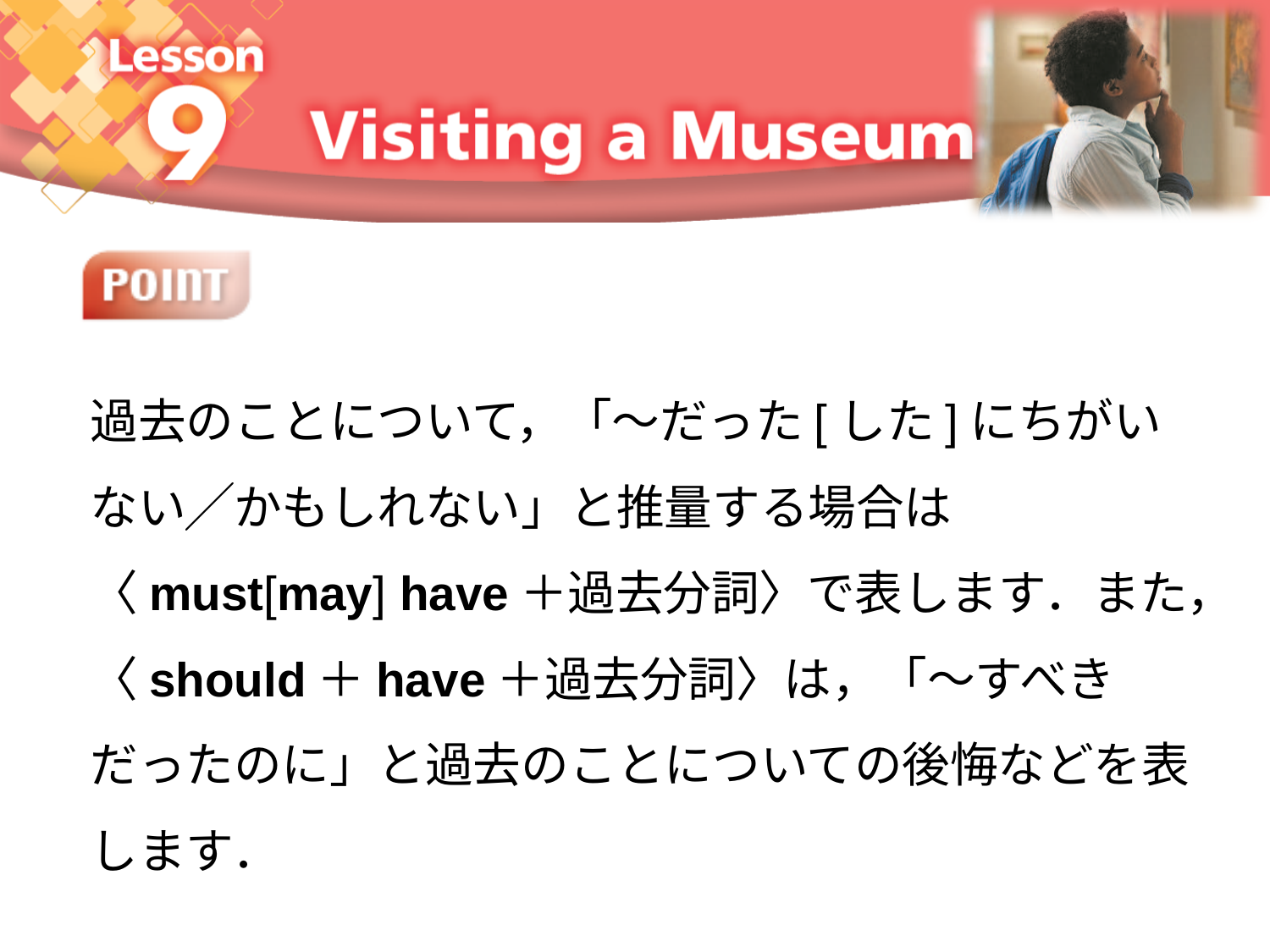

過去のことについて，「～だった[した]にちがいない╱かもしれない」と推量する場合は〈must[may] have＋過去分詞〉で表します．また，〈should＋have＋過去分詞〉は，「～すべきだったのに」と過去のことについての後悔などを表します．